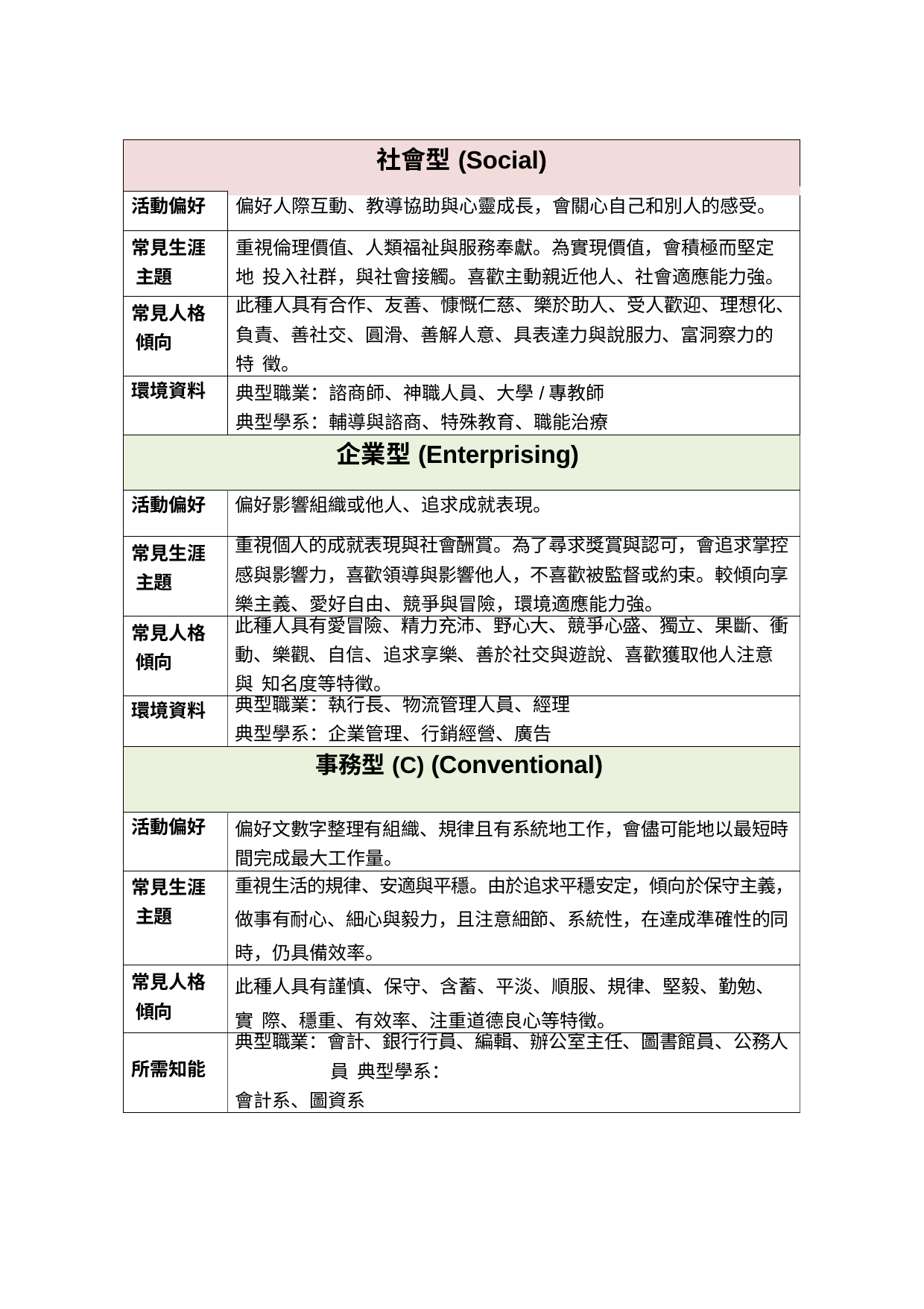

| 社會型(Social) |  |
| --- | --- |
| 活動偏好 | 偏好人際互動、教導協助與心靈成長，會關心自己和別人的感受。 |
| 常見生涯 主題 | 重視倫理價值、人類福祉與服務奉獻。為實現價值，會積極而堅定地 投入社群，與社會接觸。喜歡主動親近他人、社會適應能力強。 |
| 常見人格 傾向 | 此種人具有合作、友善、慷慨仁慈、樂於助人、受人歡迎、理想化、 負責、善社交、圓滑、善解人意、具表達力與說服力、富洞察力的特 徵。 |
| 環境資料 | 典型職業：諮商師、神職人員、大學/專教師 典型學系：輔導與諮商、特殊教育、職能治療 |
| 企業型(Enterprising) |  |
| 活動偏好 | 偏好影響組織或他人、追求成就表現。 |
| 常見生涯 主題 | 重視個人的成就表現與社會酬賞。為了尋求獎賞與認可，會追求掌控 感與影響力，喜歡領導與影響他人，不喜歡被監督或約束。較傾向享 樂主義、愛好自由、競爭與冒險，環境適應能力強。 |
| 常見人格 傾向 | 此種人具有愛冒險、精力充沛、野心大、競爭心盛、獨立、果斷、衝 動、樂觀、自信、追求享樂、善於社交與遊說、喜歡獲取他人注意與 知名度等特徵。 |
| 環境資料 | 典型職業：執行長、物流管理人員、經理 典型學系：企業管理、行銷經營、廣告 |
| 事務型(C) (Conventional) |  |
| 活動偏好 | 偏好文數字整理有組織、規律且有系統地工作，會儘可能地以最短時 間完成最大工作量。 |
| 常見生涯 主題 | 重視生活的規律、安適與平穩。由於追求平穩安定，傾向於保守主義， 做事有耐心、細心與毅力，且注意細節、系統性，在達成準確性的同 時，仍具備效率。 |
| 常見人格 傾向 | 此種人具有謹慎、保守、含蓄、平淡、順服、規律、堅毅、勤勉、實 際、穩重、有效率、注重道德良心等特徵。 |
| 所需知能 | 典型職業：會計、銀行行員、編輯、辦公室主任、圖書館員、公務人 員 典型學系：會計系、圖資系 |